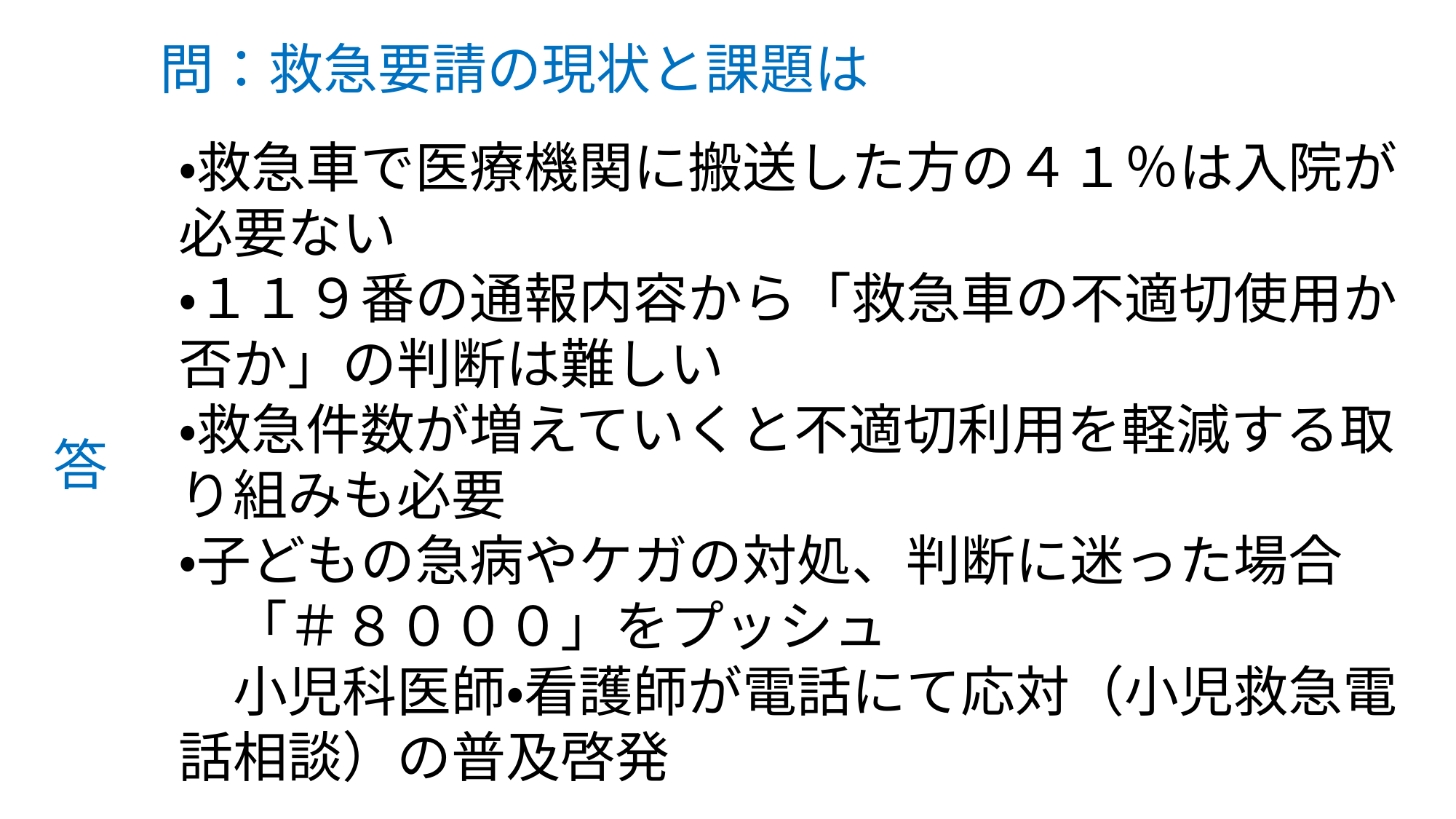

問：救急要請の現状と課題は
・救急車で医療機関に搬送した方の４１％は入院が必要ない
・１１９番の通報内容から「救急車の不適切使用か否か」の判断は難しい
・救急件数が増えていくと不適切利用を軽減する取り組みも必要
・子どもの急病やケガの対処、判断に迷った場合
　「＃８０００」をプッシュ
　小児科医師・看護師が電話にて応対（小児救急電話相談）の普及啓発
答